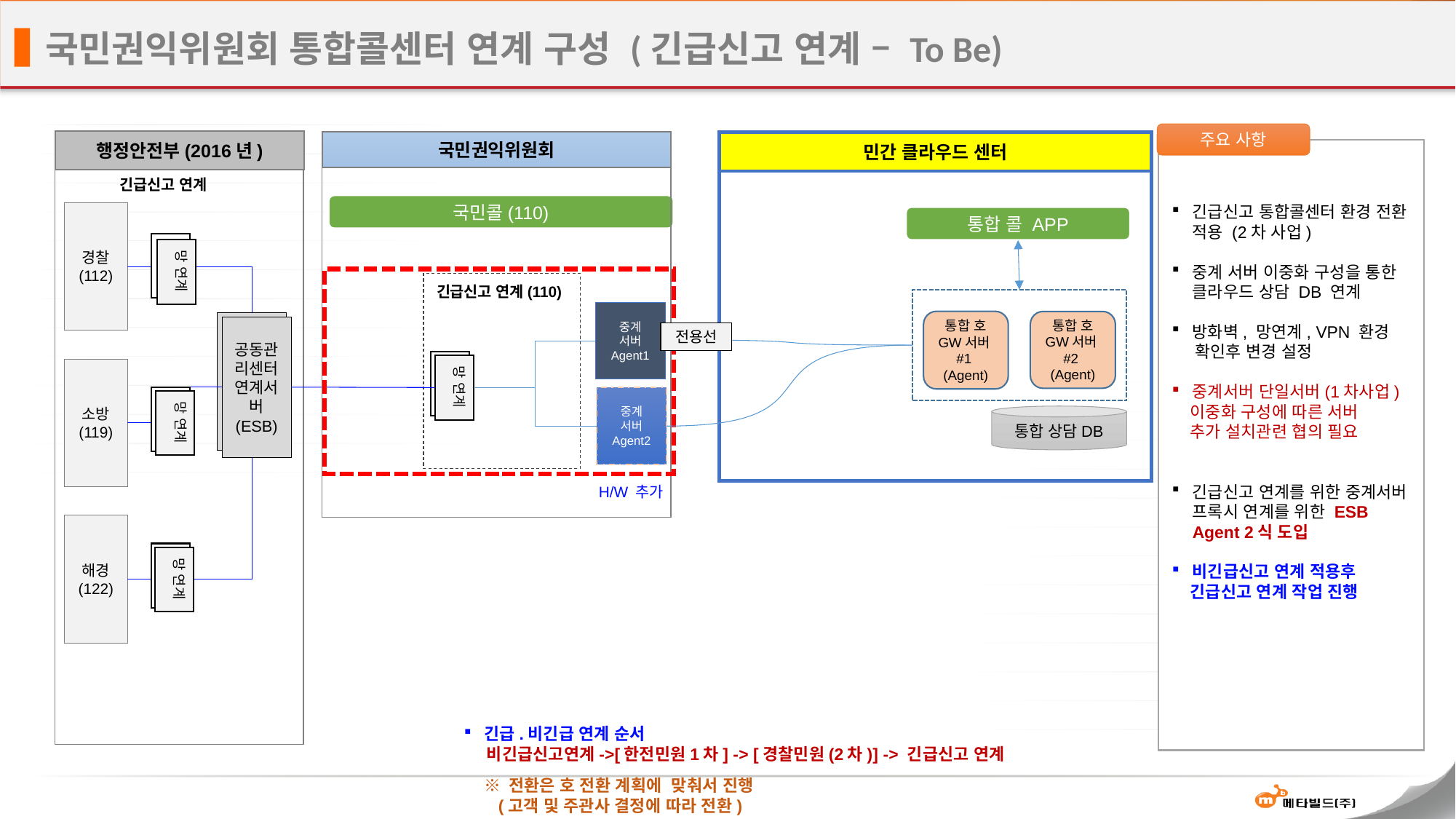

# 국민권익위원회 통합콜센터 연계 구성 (긴급신고 연계 – To Be)
주요 사항
행정안전부(2016년)
국민권익위원회
민간 클라우드 센터

긴급신고 연계

국민콜(110)
긴급신고 통합콜센터 환경 전환 적용 (2차 사업)

중계 서버 이중화 구성을 통한 클라우드 상담 DB 연계

방화벽, 망연계, VPN 환경
    확인후 변경 설정

중계서버 단일서버(1차사업)
   이중화 구성에 따른 서버
   추가 설치관련 협의 필요

긴급신고 연계를 위한 중계서버 프록시 연계를 위한 ESB Agent 2식 도입

비긴급신고 연계 적용후
   긴급신고 연계 작업 진행

경찰
(112)
통합 콜 APP
망연계
망 연계

긴급신고 연계(110)
망연계
망 연계

중계
서버
Agent1
통합 호 GW서버#1
(Agent)
통합 호
GW서버#2
(Agent)

공동관리센터
연계서버
(ESB)
전용선
소방
(119)
망연계
망 연계
중계
서버
Agent2
통합 상담DB
H/W 추가
해경
(122)
망연계
망 연계
긴급.비긴급 연계 순서
    비긴급신고연계->[한전민원1차] -> [경찰민원(2차)] -> 긴급신고 연계
※ 전환은 호 전환 계획에  맞춰서 진행
   (고객 및 주관사 결정에 따라 전환)